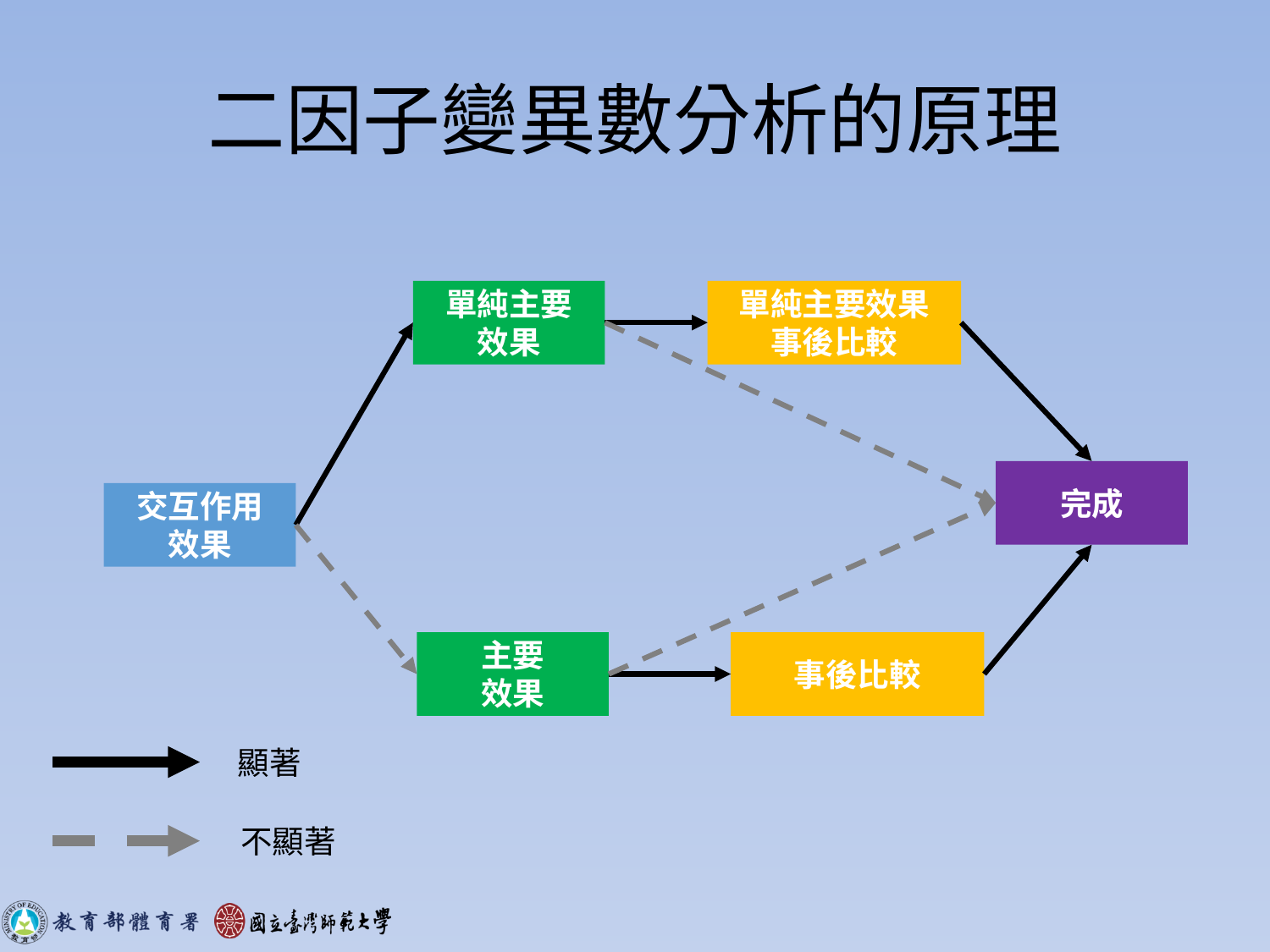

# 二因子變異數分析的原理
單純主要效果
事後比較
單純主要
效果
完成
交互作用
效果
事後比較
主要
效果
顯著
不顯著